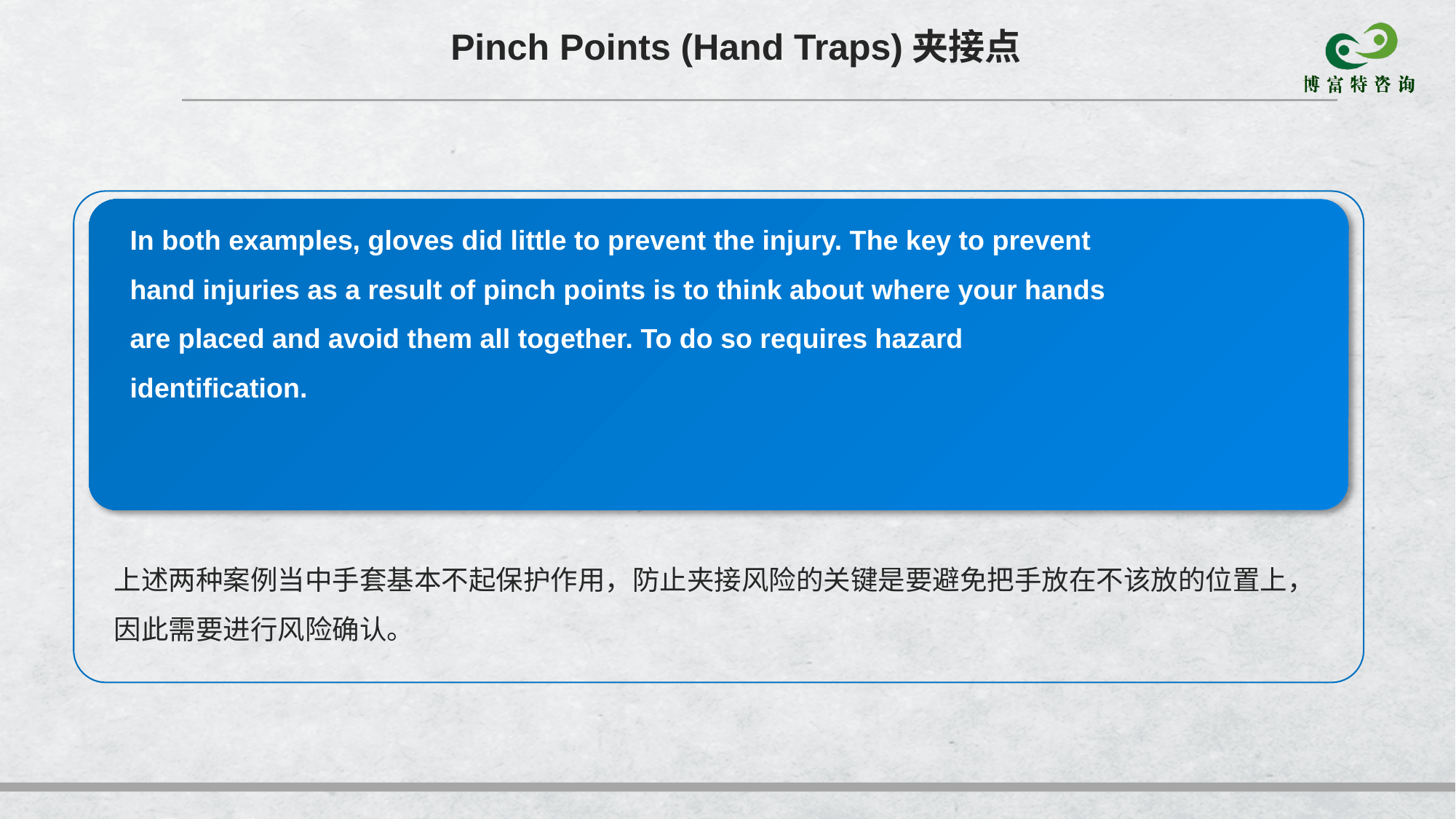

Pinch Points (Hand Traps)夹接点

In both examples, gloves did little to prevent the injury. The key to prevent
hand injuries as a result of pinch points is to think about where your hands
are placed and avoid them all together. To do so requires hazard
identification.
上述两种案例当中手套基本不起保护作用，防止夹接风险的关键是要避免把手放在不该放的位置上，因此需要进行风险确认。